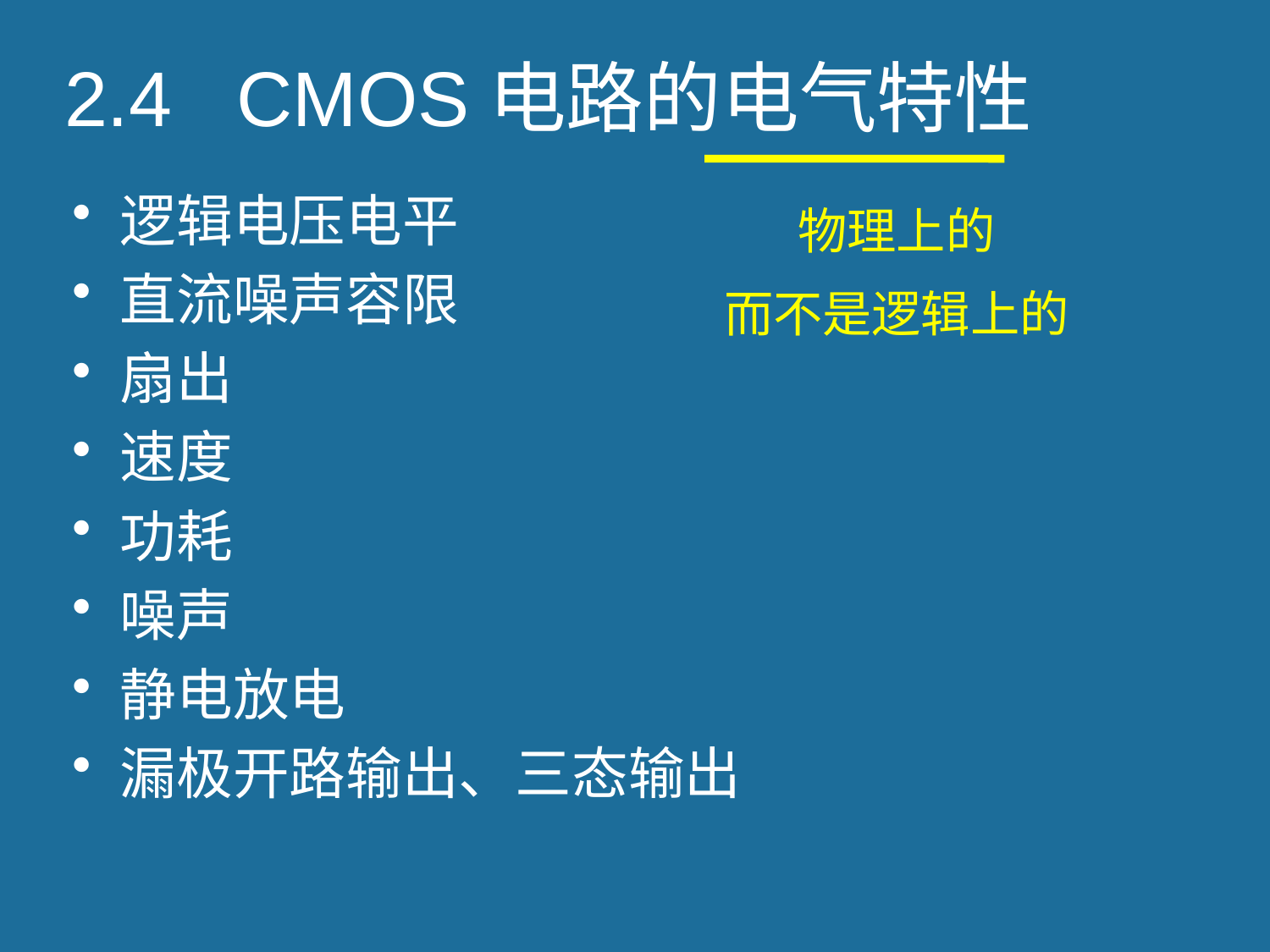

# 2.4   CMOS电路的电气特性

物理上的
而不是逻辑上的
逻辑电压电平
直流噪声容限
扇出
速度
功耗
噪声
静电放电
漏极开路输出、三态输出
24